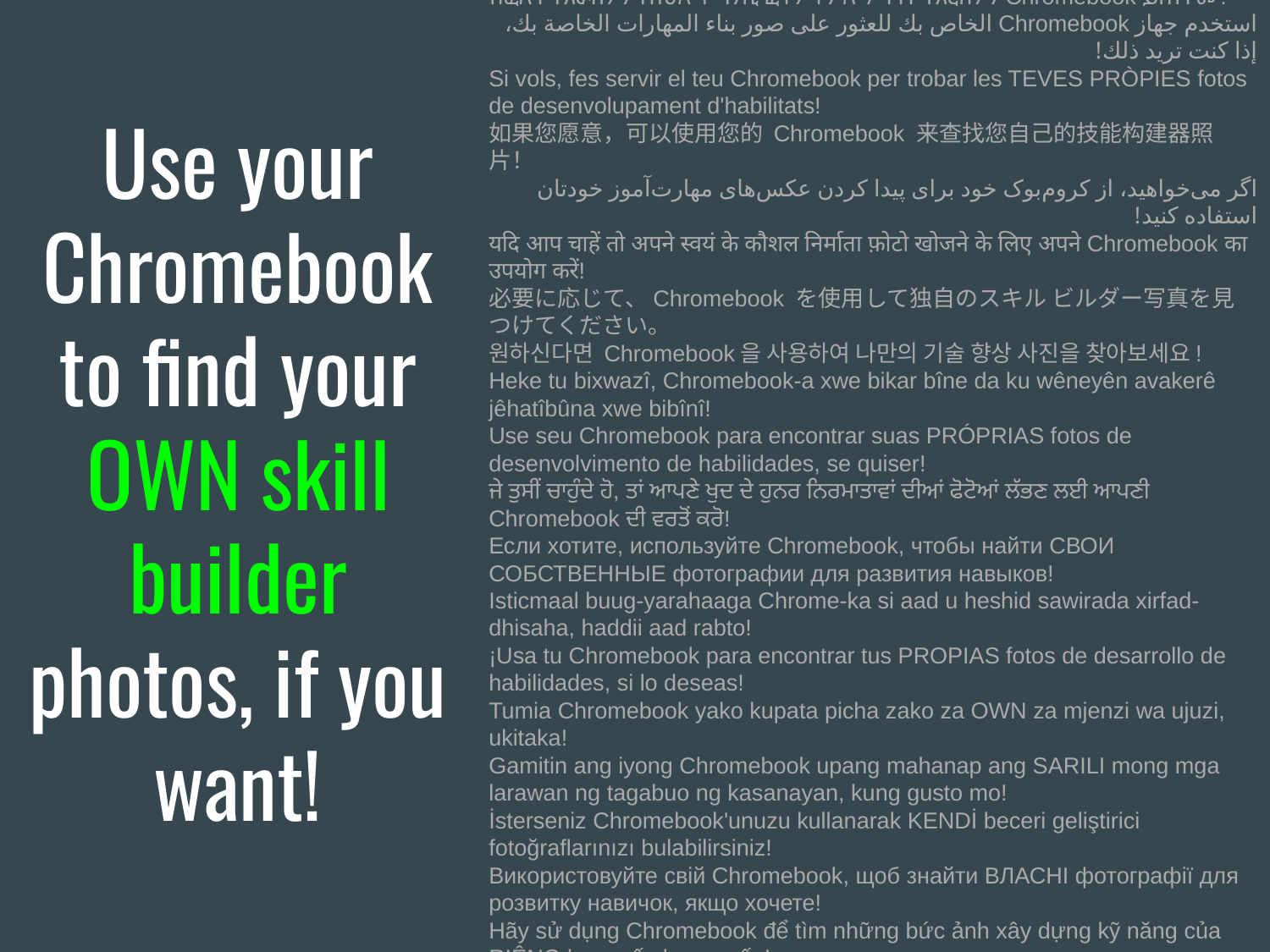

ከፈለጉ የእራስዎን የክህሎት ገንቢ ፎቶዎችን ለማግኘት የእርስዎን Chromebook ይጠቀሙ!
استخدم جهاز Chromebook الخاص بك للعثور على صور بناء المهارات الخاصة بك، إذا كنت تريد ذلك!
Si vols, fes servir el teu Chromebook per trobar les TEVES PRÒPIES fotos de desenvolupament d'habilitats!
如果您愿意，可以使用您的 Chromebook 来查找您自己的技能构建器照片！
اگر می‌خواهید، از کروم‌بوک خود برای پیدا کردن عکس‌های مهارت‌آموز خودتان استفاده کنید!
यदि आप चाहें तो अपने स्वयं के कौशल निर्माता फ़ोटो खोजने के लिए अपने Chromebook का उपयोग करें!
必要に応じて、Chromebook を使用して独自のスキル ビルダー写真を見つけてください。
원하신다면 Chromebook을 사용하여 나만의 기술 향상 사진을 찾아보세요!
Heke tu bixwazî, Chromebook-a xwe bikar bîne da ku wêneyên avakerê jêhatîbûna xwe bibînî!
Use seu Chromebook para encontrar suas PRÓPRIAS fotos de desenvolvimento de habilidades, se quiser!
ਜੇ ਤੁਸੀਂ ਚਾਹੁੰਦੇ ਹੋ, ਤਾਂ ਆਪਣੇ ਖੁਦ ਦੇ ਹੁਨਰ ਨਿਰਮਾਤਾਵਾਂ ਦੀਆਂ ਫੋਟੋਆਂ ਲੱਭਣ ਲਈ ਆਪਣੀ Chromebook ਦੀ ਵਰਤੋਂ ਕਰੋ!
Если хотите, используйте Chromebook, чтобы найти СВОИ СОБСТВЕННЫЕ фотографии для развития навыков!
Isticmaal buug-yarahaaga Chrome-ka si aad u heshid sawirada xirfad-dhisaha, haddii aad rabto!
¡Usa tu Chromebook para encontrar tus PROPIAS fotos de desarrollo de habilidades, si lo deseas!
Tumia Chromebook yako kupata picha zako za OWN za mjenzi wa ujuzi, ukitaka!
Gamitin ang iyong Chromebook upang mahanap ang SARILI mong mga larawan ng tagabuo ng kasanayan, kung gusto mo!
İsterseniz Chromebook'unuzu kullanarak KENDİ beceri geliştirici fotoğraflarınızı bulabilirsiniz!
Використовуйте свій Chromebook, щоб знайти ВЛАСНІ фотографії для розвитку навичок, якщо хочете!
Hãy sử dụng Chromebook để tìm những bức ảnh xây dựng kỹ năng của RIÊNG bạn, nếu bạn muốn!
Use your Chromebook to find your OWN skill builder photos, if you want!